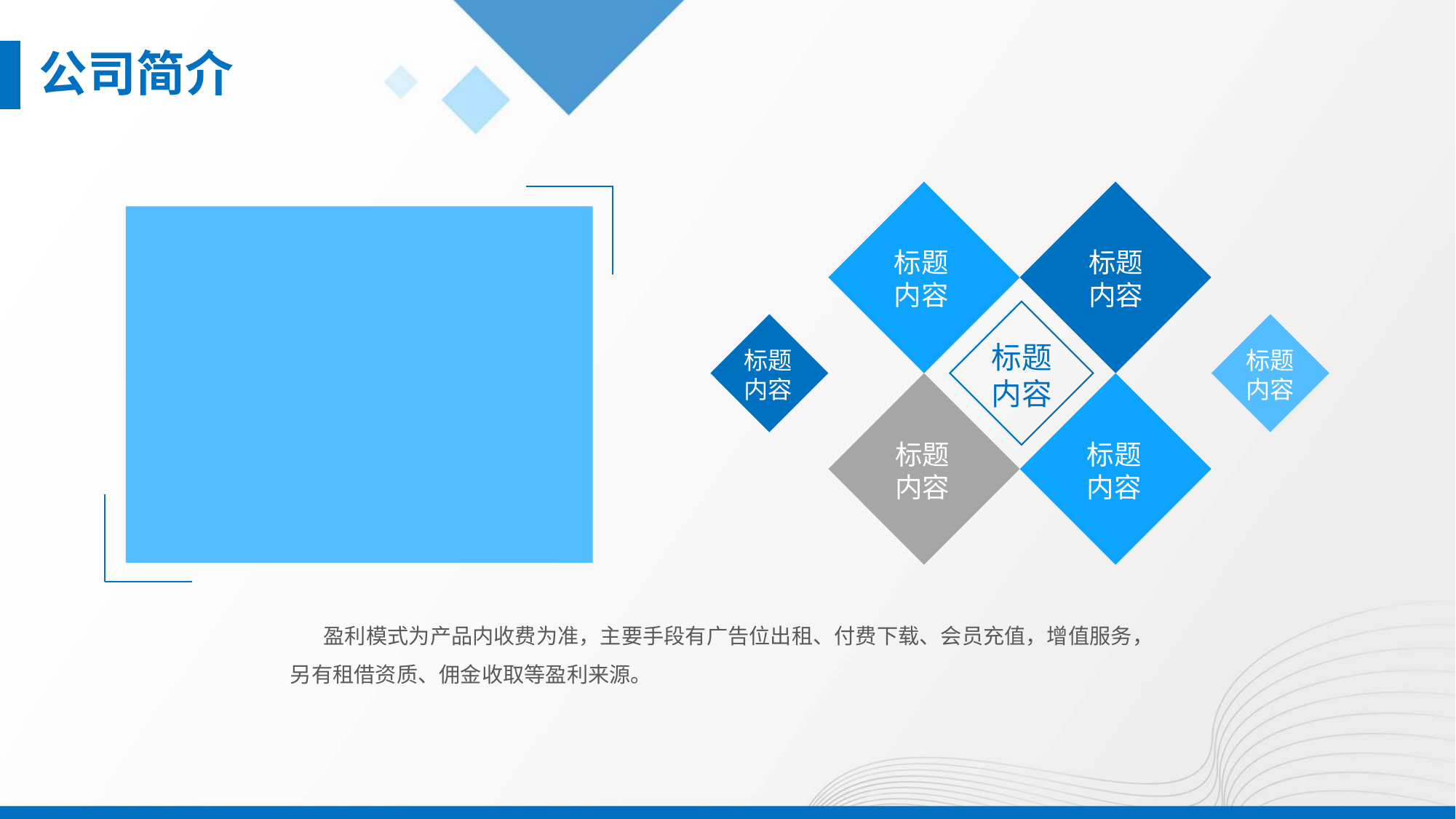

公司简介

标题内容
标题
内容

标题
内容
标题
内容
标题
内容
标题
内容
标题
内容
      盈利模式为产品内收费为准，主要手段有广告位出租、付费下载、会员充值，增值服务，另有租借资质、佣金收取等盈利来源。